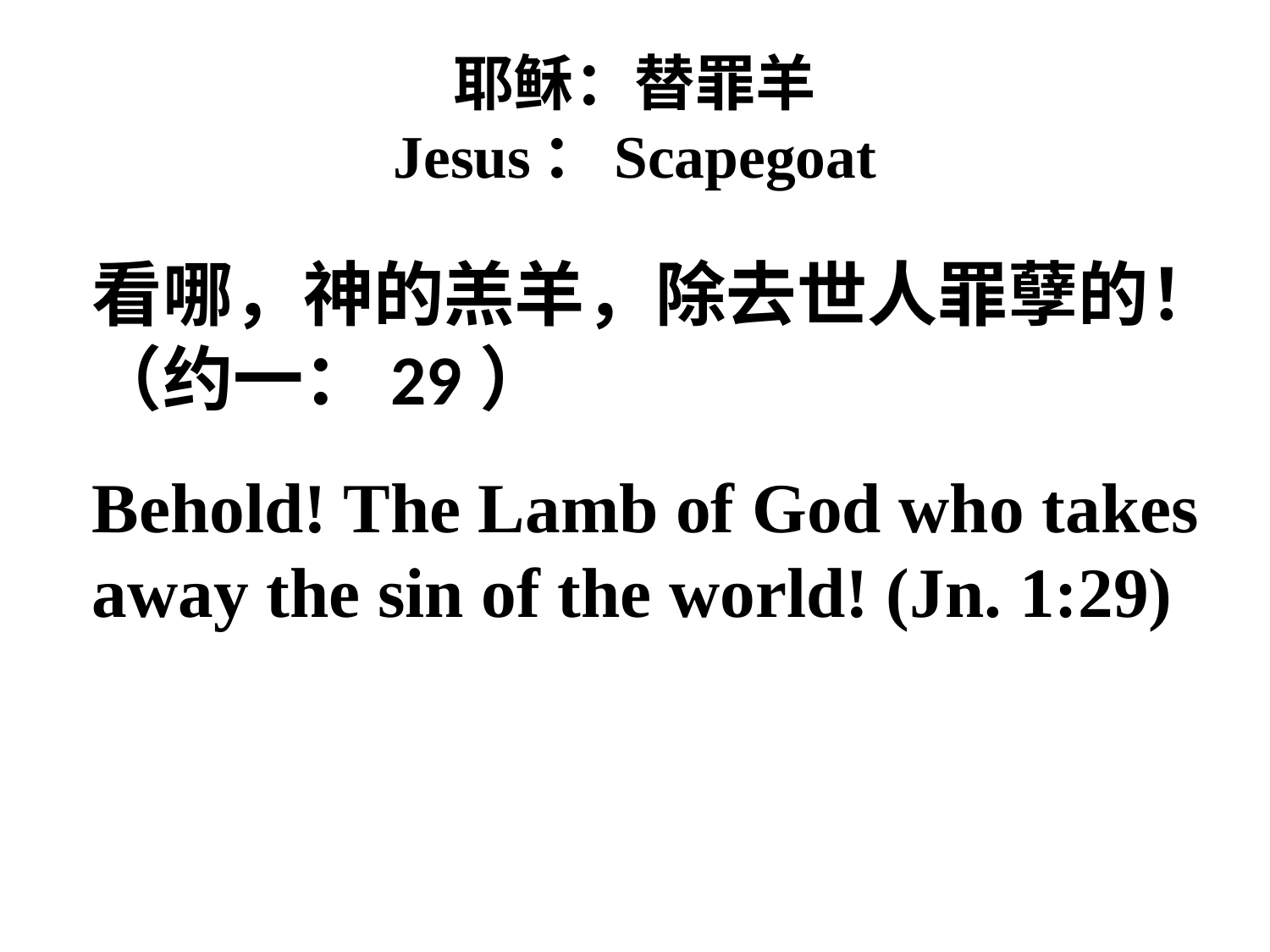

# 耶稣：替罪羊 Jesus：Scapegoat
	看哪，神的羔羊，除去世人罪孽的！（约一：29）

	Behold! The Lamb of God who takes away the sin of the world! (Jn. 1:29)